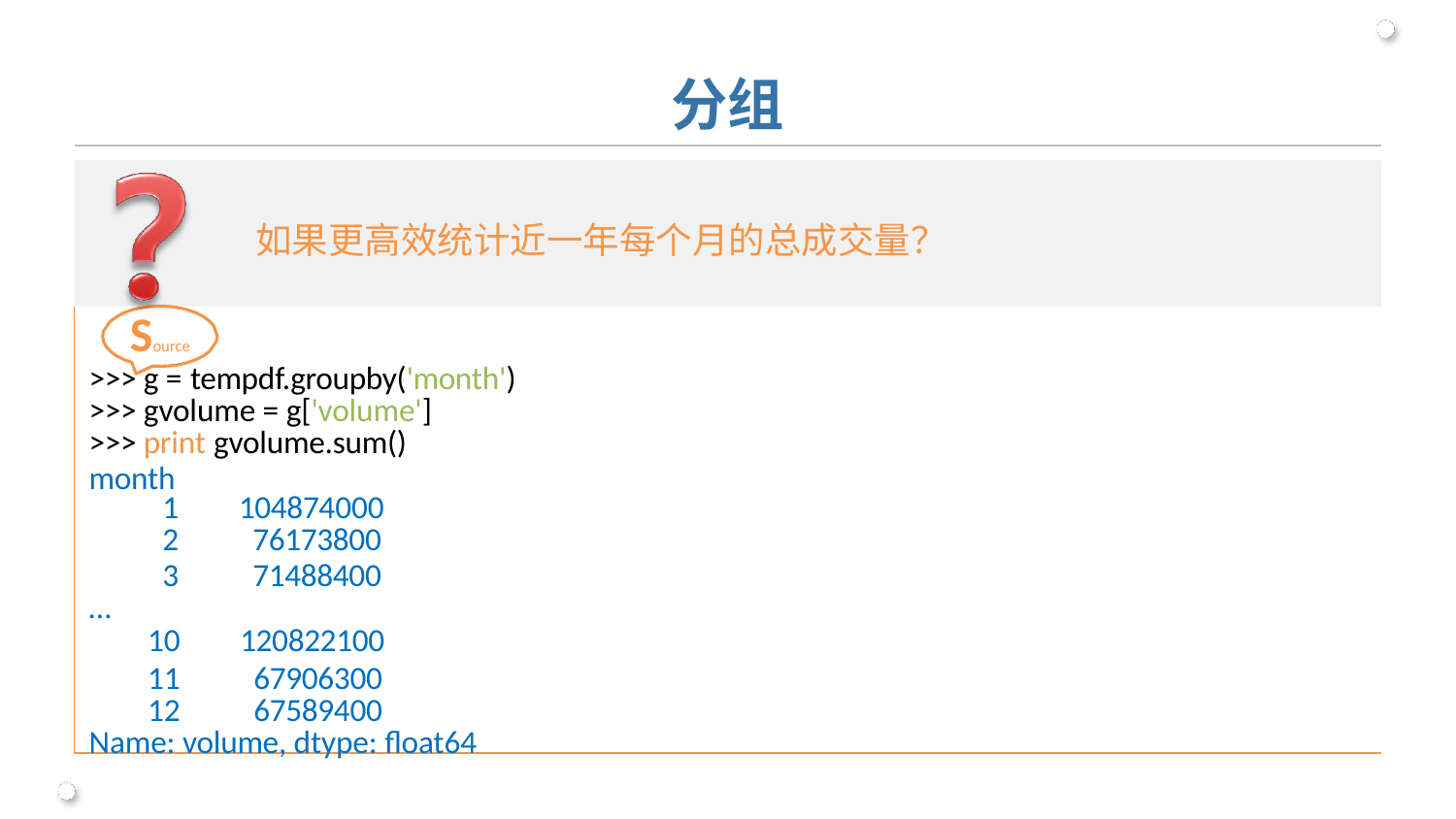

分组

如果更高效统计近一年每个月的总成交量？
Source
>>> g = tempdf.groupby('month')
>>> gvolume = g['volume']
>>> print gvolume.sum()
month

1
2
3
10
104874000
76173800
71488400
120822100
…
11
67906300
12
67589400
Name: volume, dtype: float64